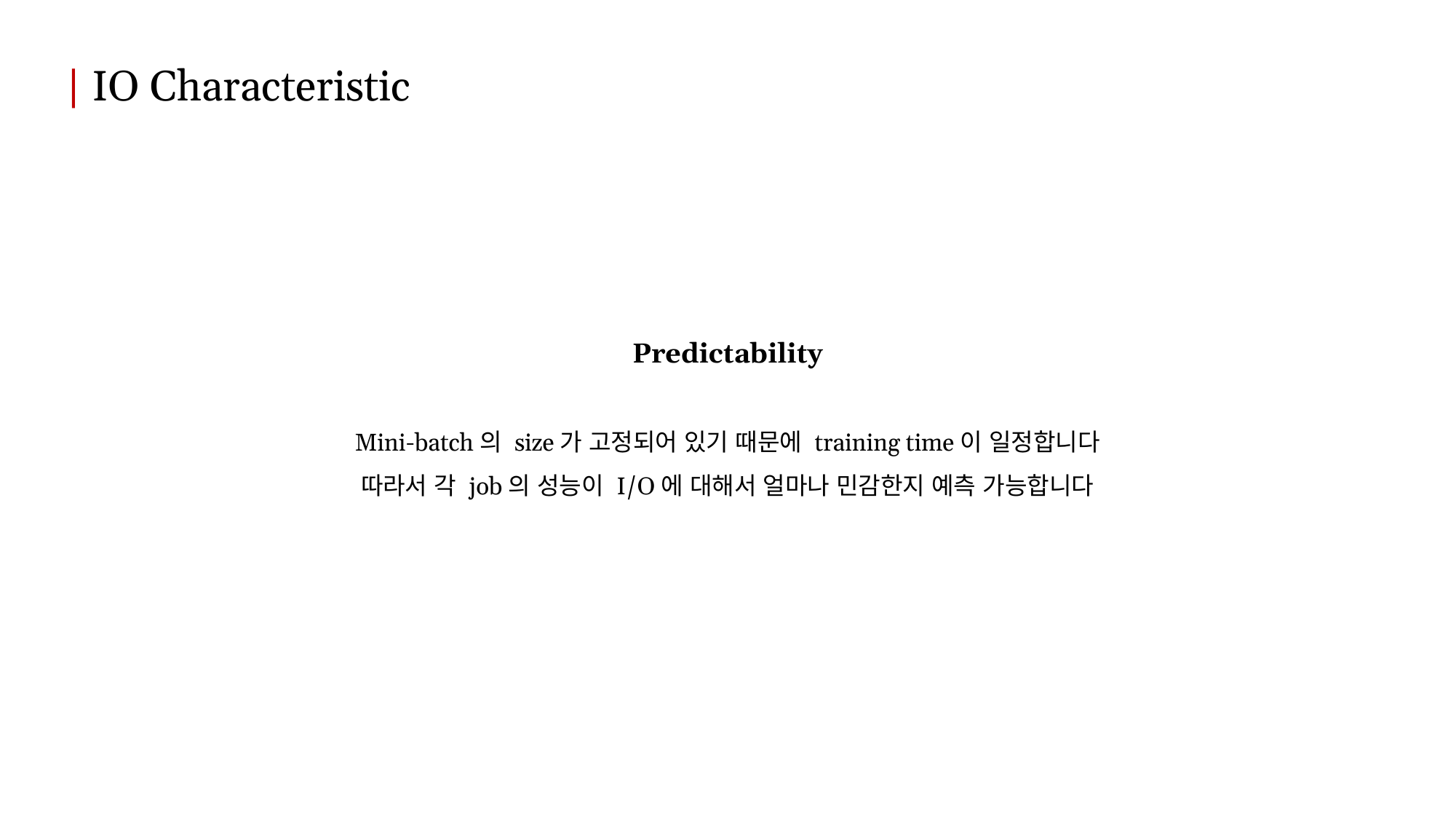

| IO Characteristic
Predictability

Mini-batch의 size가 고정되어 있기 때문에 training time이 일정합니다
따라서 각 job의 성능이 I/O에 대해서 얼마나 민감한지 예측 가능합니다